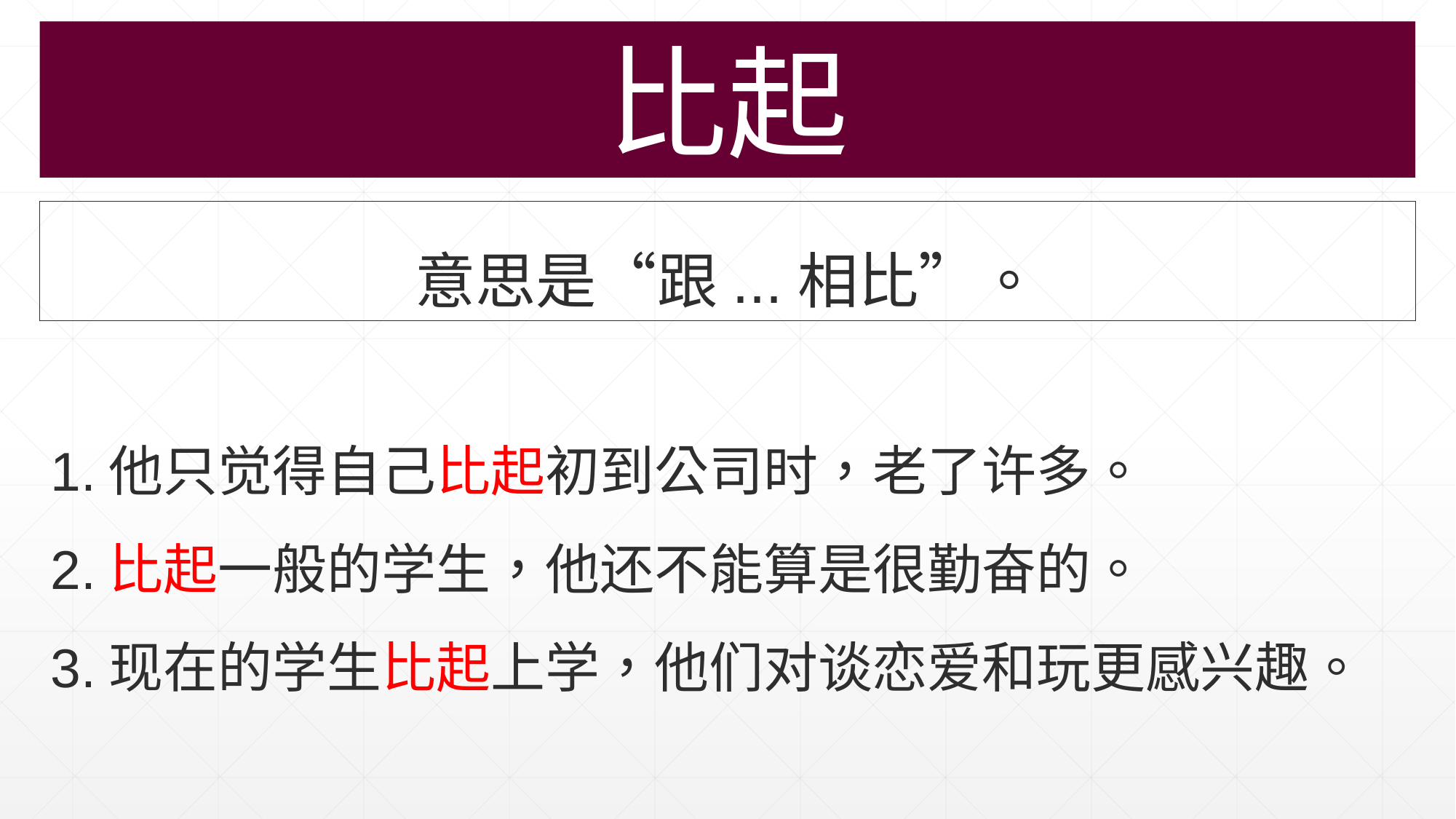

比起
意思是“跟...相比”。
1.他只觉得自己比起初到公司时，老了许多。
2.比起一般的学生，他还不能算是很勤奋的。
3.现在的学生比起上学，他们对谈恋爱和玩更感兴趣。